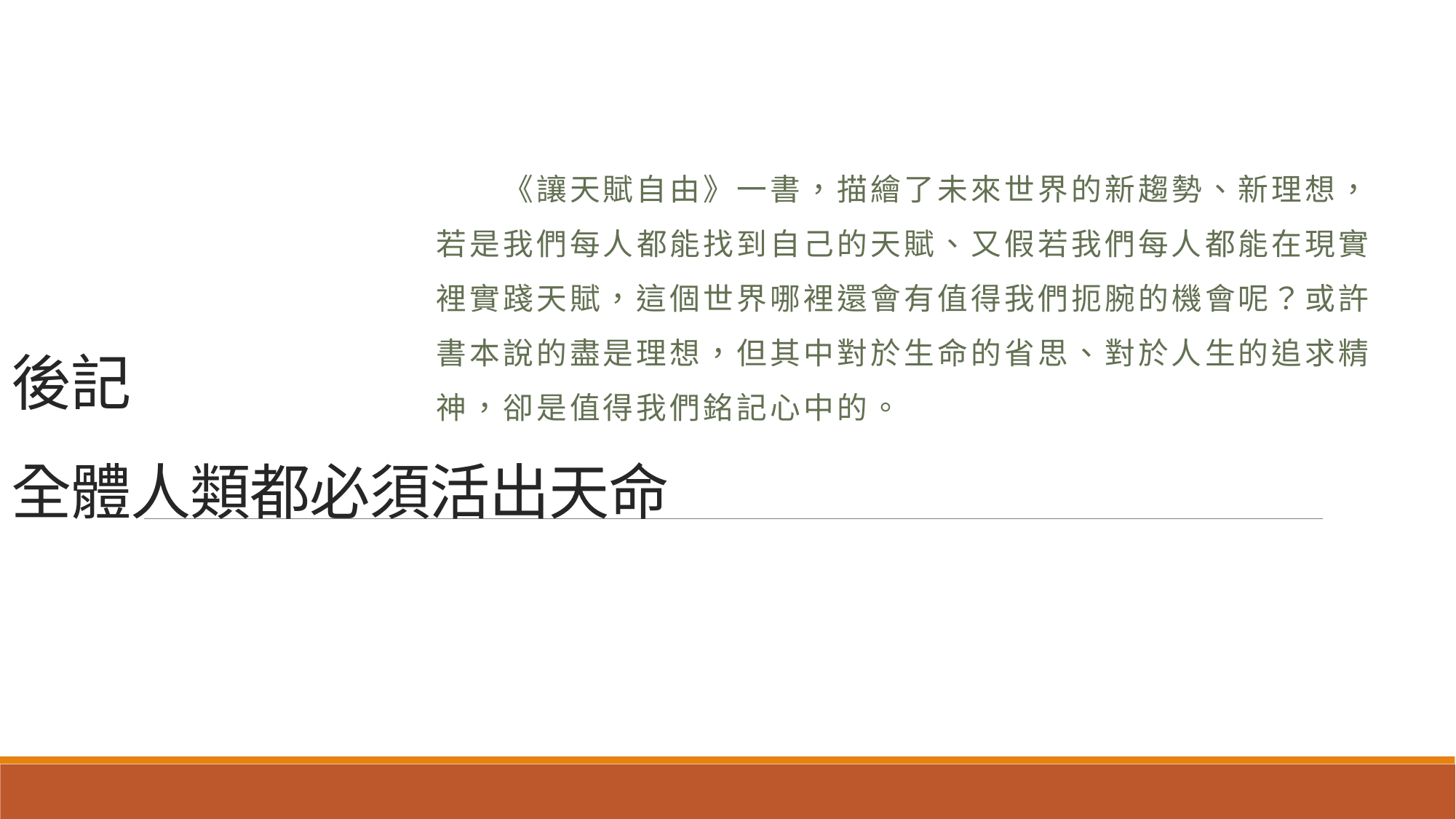

《讓天賦自由》一書，描繪了未來世界的新趨勢、新理想，若是我們每人都能找到自己的天賦、又假若我們每人都能在現實裡實踐天賦，這個世界哪裡還會有值得我們扼腕的機會呢？或許書本說的盡是理想，但其中對於生命的省思、對於人生的追求精神，卻是值得我們銘記心中的。

# 後記 全體人類都必須活出天命